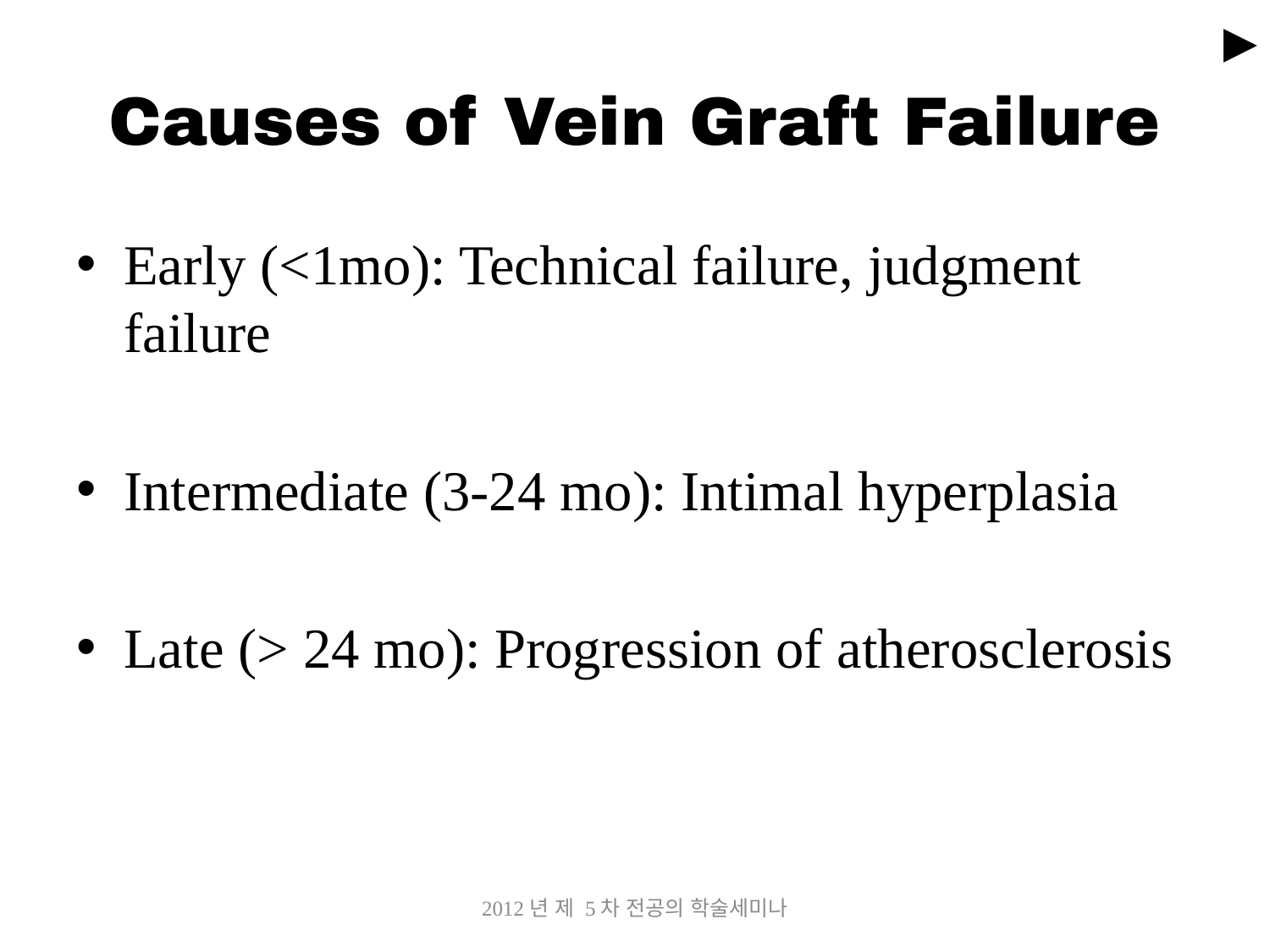

►
# Causes of Vein Graft Failure
Early (<1mo): Technical failure, judgment failure

Intermediate (3-24 mo): Intimal hyperplasia

Late (> 24 mo): Progression of atherosclerosis

2012년 제 5차 전공의 학술세미나